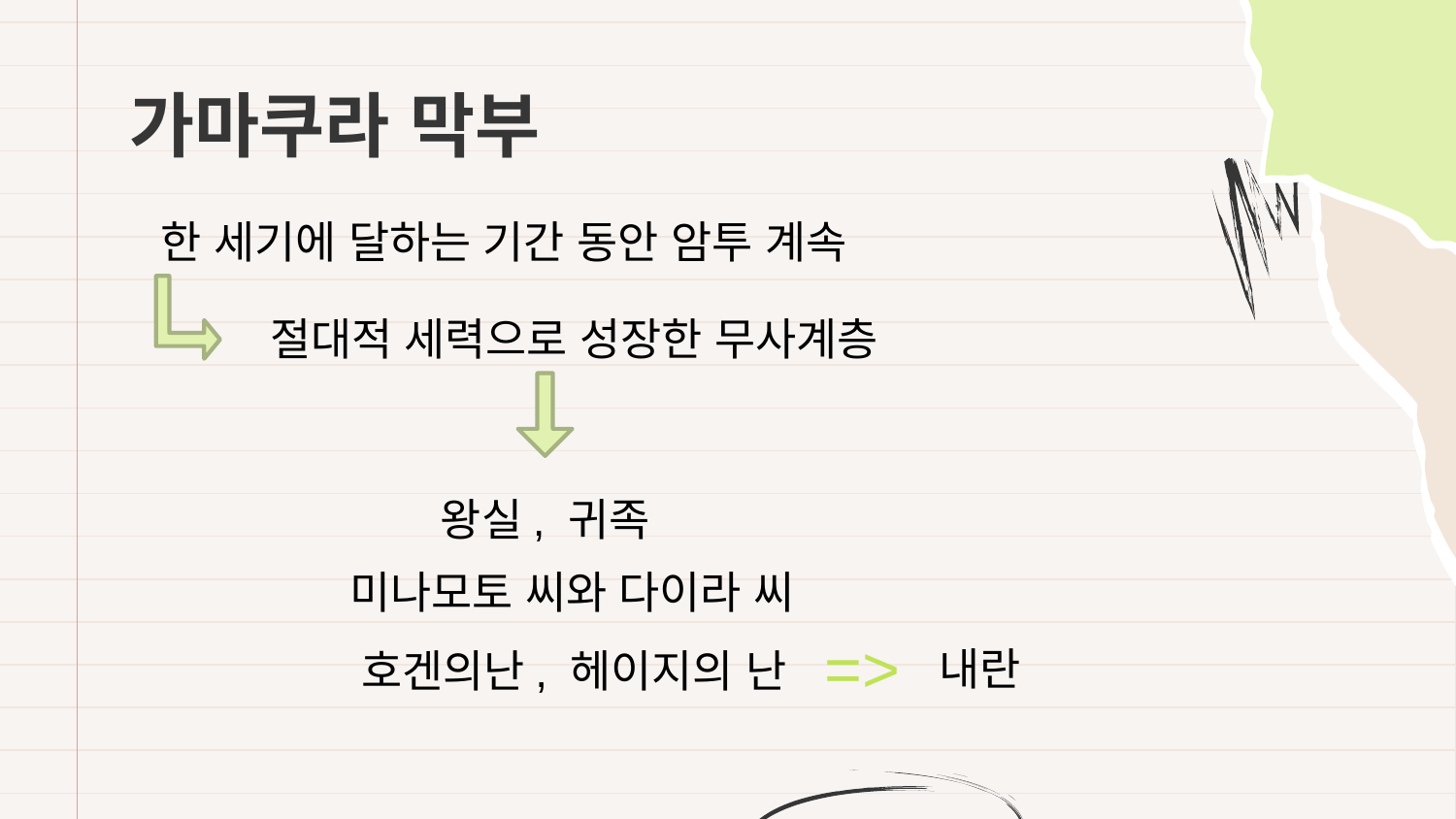

# 가마쿠라 막부
한 세기에 달하는 기간 동안 암투 계속

절대적 세력으로 성장한 무사계층

왕실, 귀족
미나모토 씨와 다이라 씨
=>
내란
호겐의난, 헤이지의 난